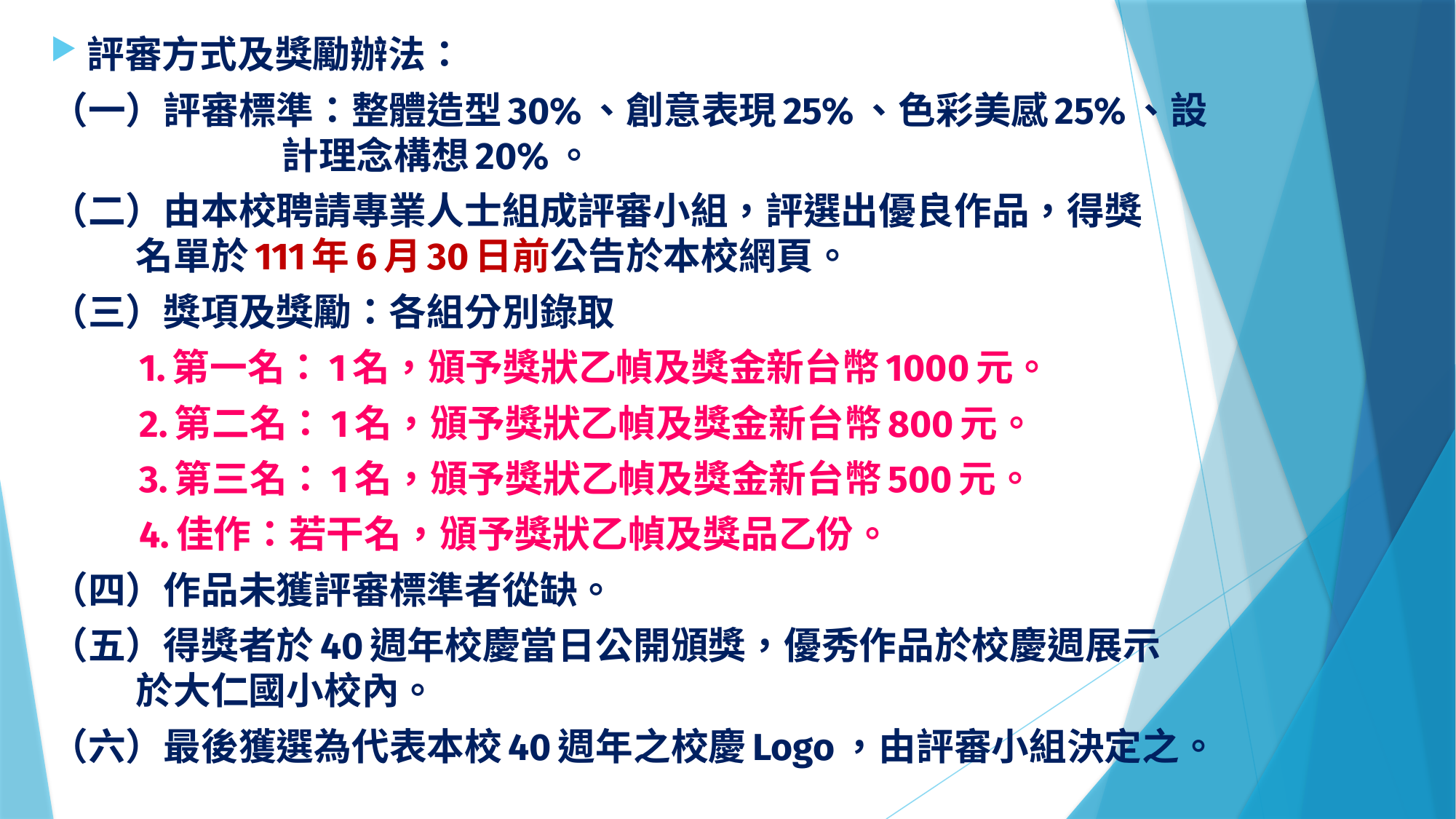

評審方式及獎勵辦法：
（一）評審標準：整體造型30%、創意表現25%、色彩美感25%、設
                           計理念構想20%。
（二）由本校聘請專業人士組成評審小組，評選出優良作品，得獎
          名單於111年6月30日前公告於本校網頁。
（三）獎項及獎勵：各組分別錄取
          1.第一名：1名，頒予獎狀乙幀及獎金新台幣1000元。
          2.第二名：1名，頒予獎狀乙幀及獎金新台幣800元。
          3.第三名：1名，頒予獎狀乙幀及獎金新台幣500元。
          4.佳作：若干名，頒予獎狀乙幀及獎品乙份。
（四）作品未獲評審標準者從缺。
（五）得獎者於40週年校慶當日公開頒獎，優秀作品於校慶週展示
          於大仁國小校內。
（六）最後獲選為代表本校40週年之校慶Logo，由評審小組決定之。